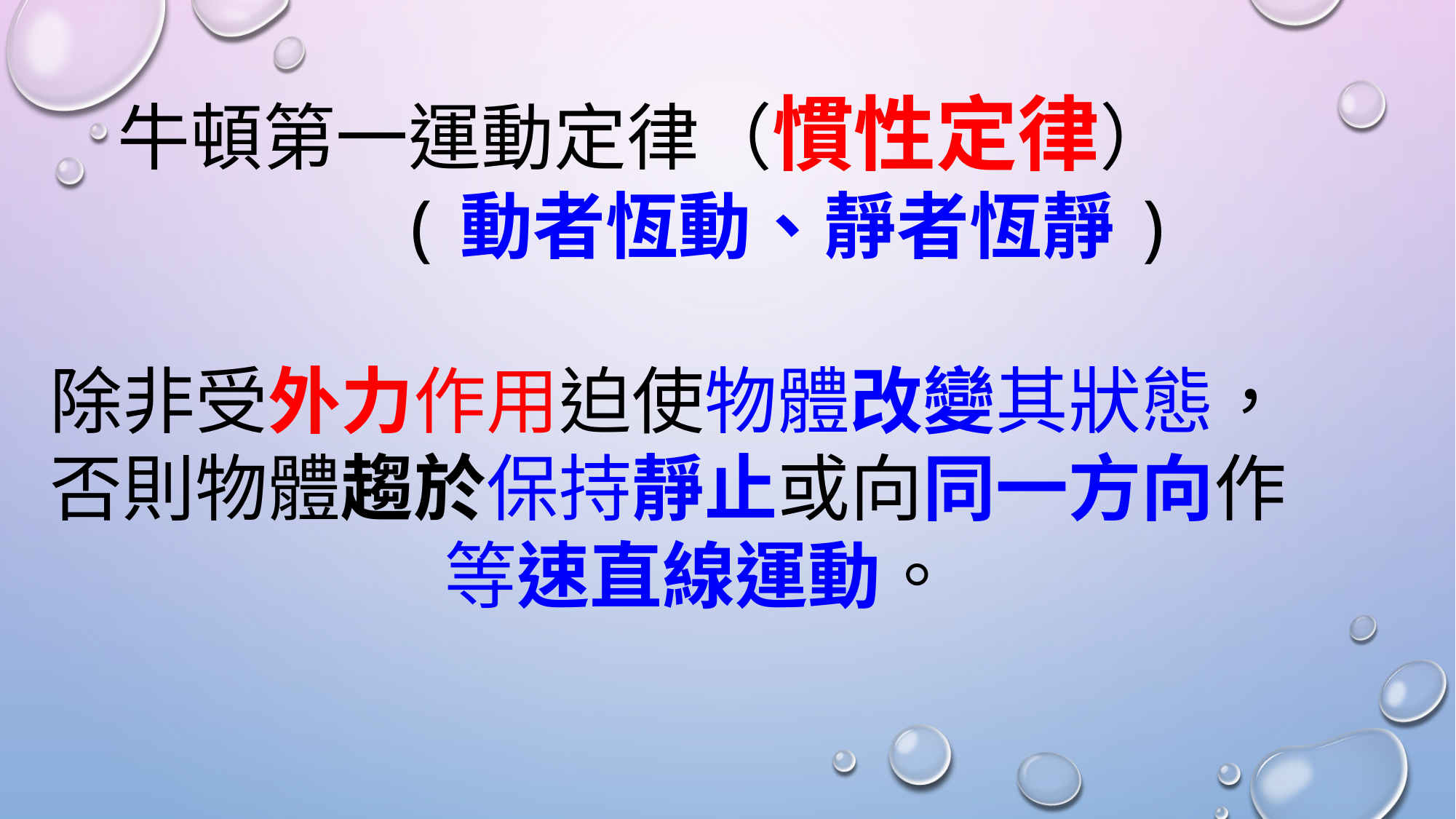

牛頓第一運動定律（慣性定律）
        (動者恆動、靜者恆靜)

除非受外力作用迫使物體改變其狀態，
否則物體趨於保持靜止或向同一方向作
                       等速直線運動。